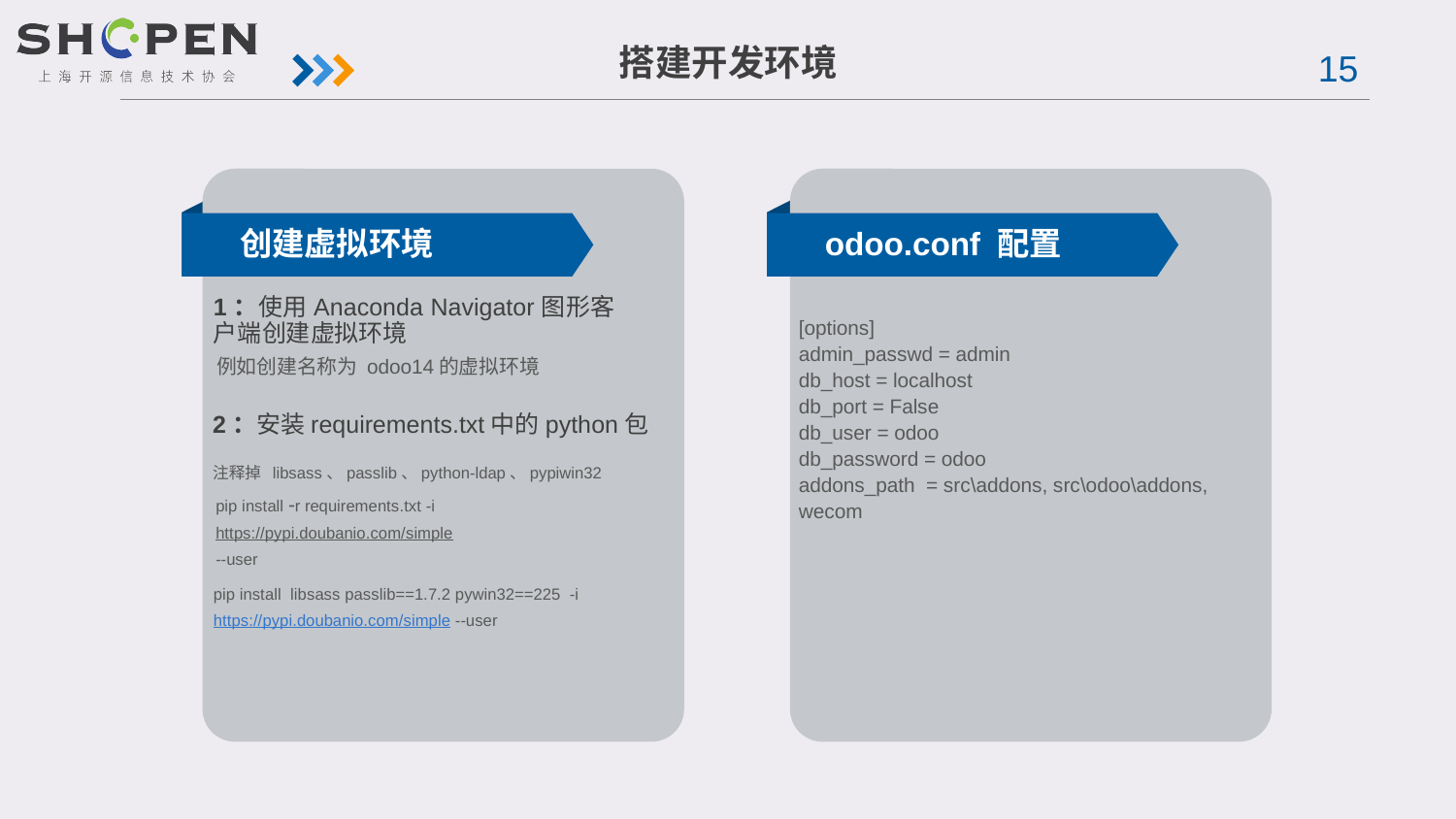

搭建开发环境

创建虚拟环境
odoo.conf 配置
1：使用Anaconda Navigator图形客户端创建虚拟环境
[options]
admin_passwd = admin
db_host = localhost
db_port = False
db_user = odoo
db_password = odoo
addons_path  = src\addons, src\odoo\addons, wecom
例如创建名称为 odoo14的虚拟环境
2：安装requirements.txt中的python包
注释掉  libsass、passlib、python-ldap、pypiwin32
pip install -r requirements.txt -i https://pypi.doubanio.com/simple
--user
pip install  libsass passlib==1.7.2 pywin32==225  -i https://pypi.doubanio.com/simple --user